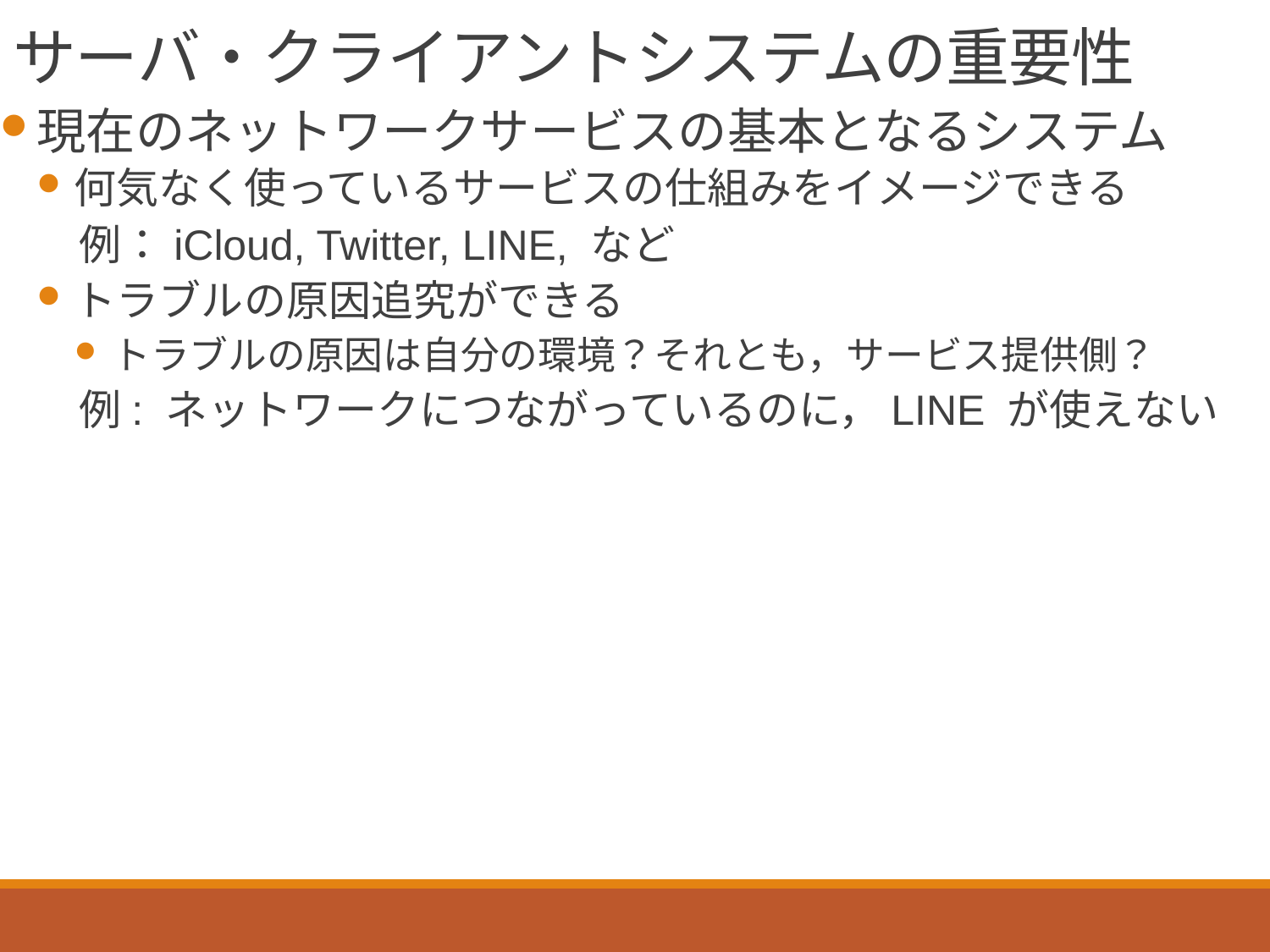

# サーバ・クライアントシステムの重要性
現在のネットワークサービスの基本となるシステム
何気なく使っているサービスの仕組みをイメージできる
　例：iCloud, Twitter, LINE, など
トラブルの原因追究ができる
トラブルの原因は自分の環境？それとも，サービス提供側？
　例: ネットワークにつながっているのに，LINE が使えない